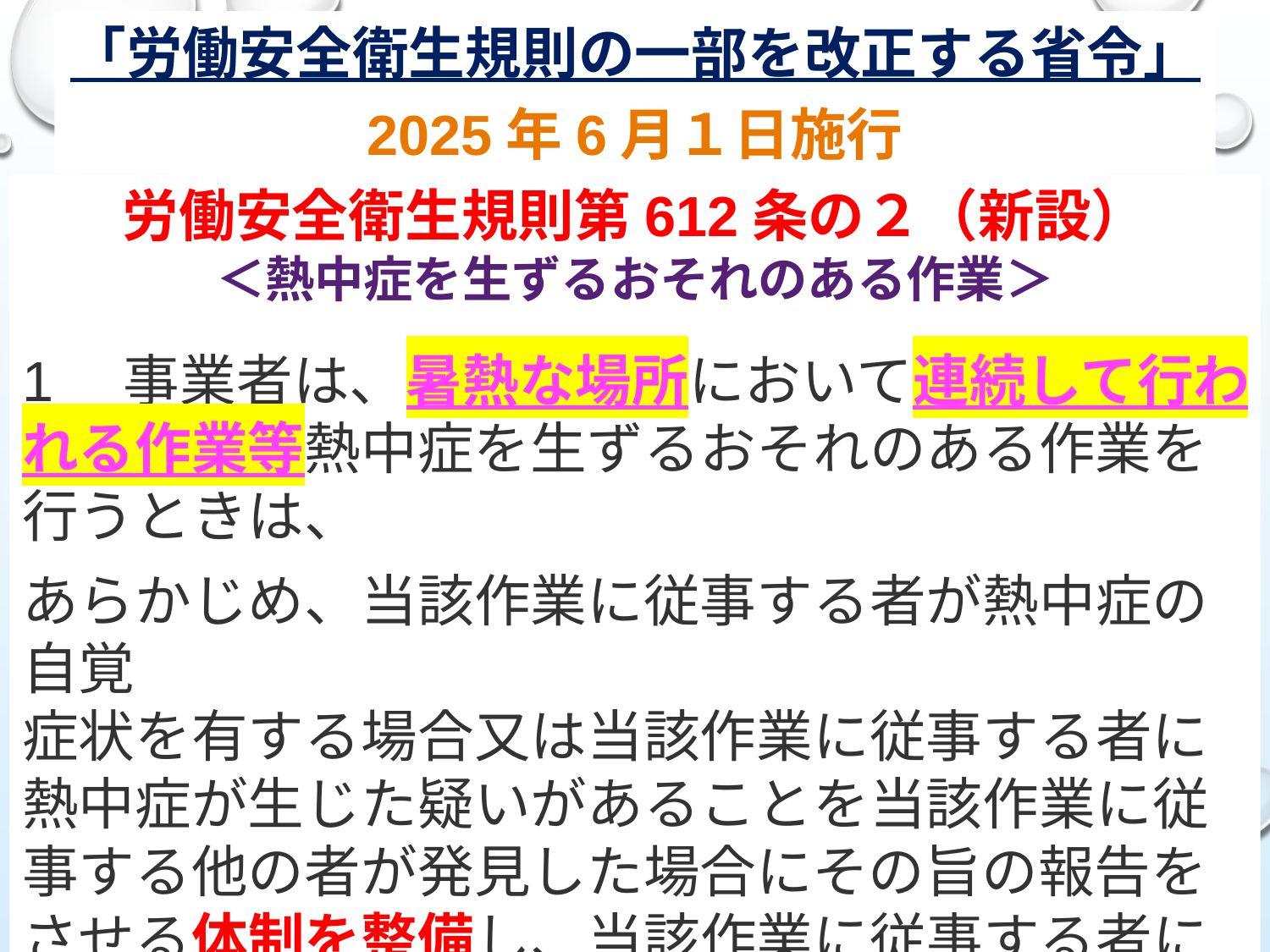

「労働安全衛生規則の一部を改正する省令」
2025年6月１日施行
労働安全衛生規則第612条の２（新設）
＜熱中症を生ずるおそれのある作業＞

　
1　事業者は、暑熱な場所において連続して行われる作業等熱中症を生ずるおそれのある作業を行うときは、

あらかじめ、当該作業に従事する者が熱中症の自覚
症状を有する場合又は当該作業に従事する者に
熱中症が生じた疑いがあることを当該作業に従事する他の者が発見した場合にその旨の報告をさせる体制を整備し、当該作業に従事する者に対し、当該体制を周知させなければならない。